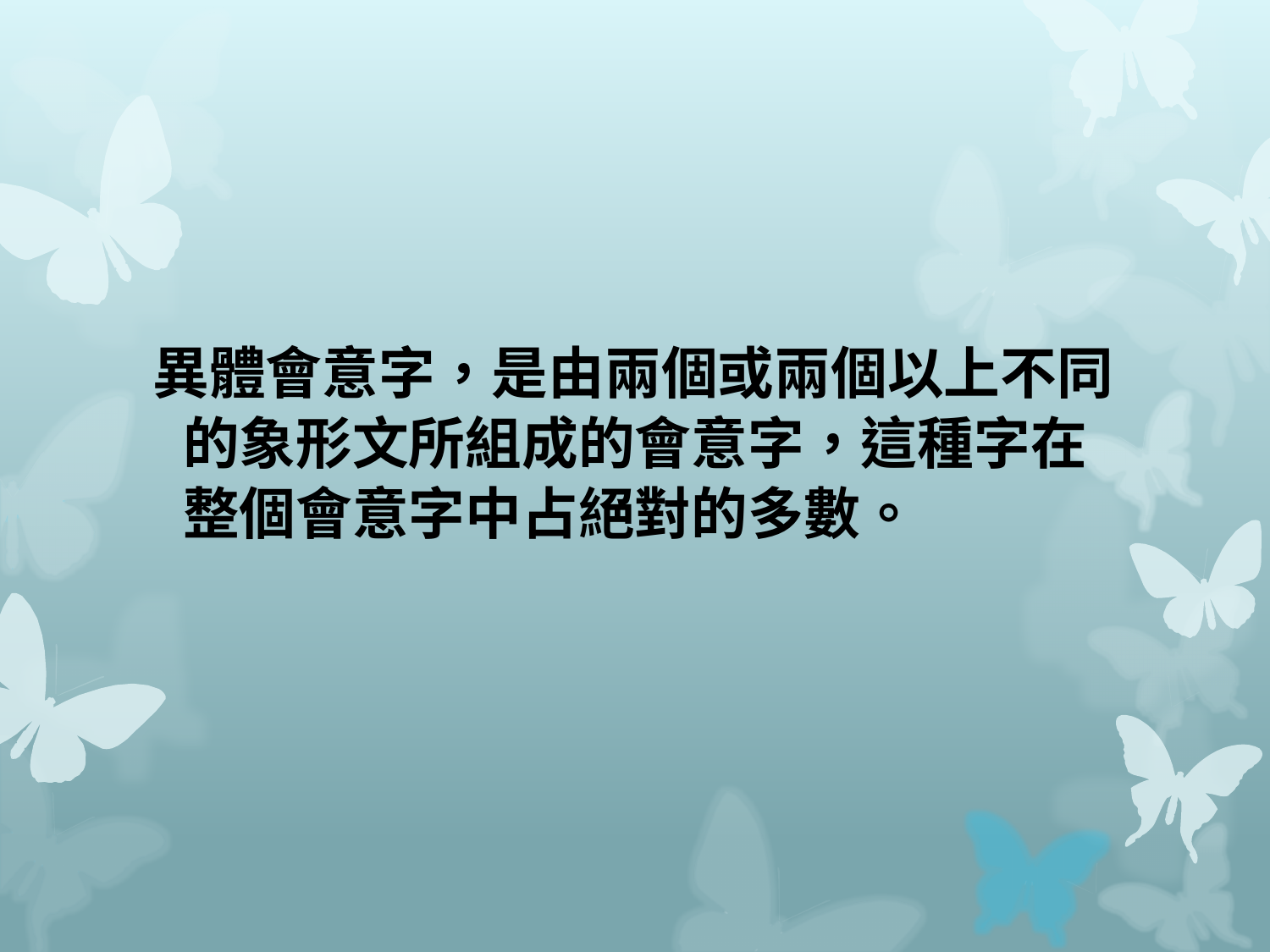

#
異體會意字，是由兩個或兩個以上不同的象形文所組成的會意字，這種字在整個會意字中占絕對的多數。